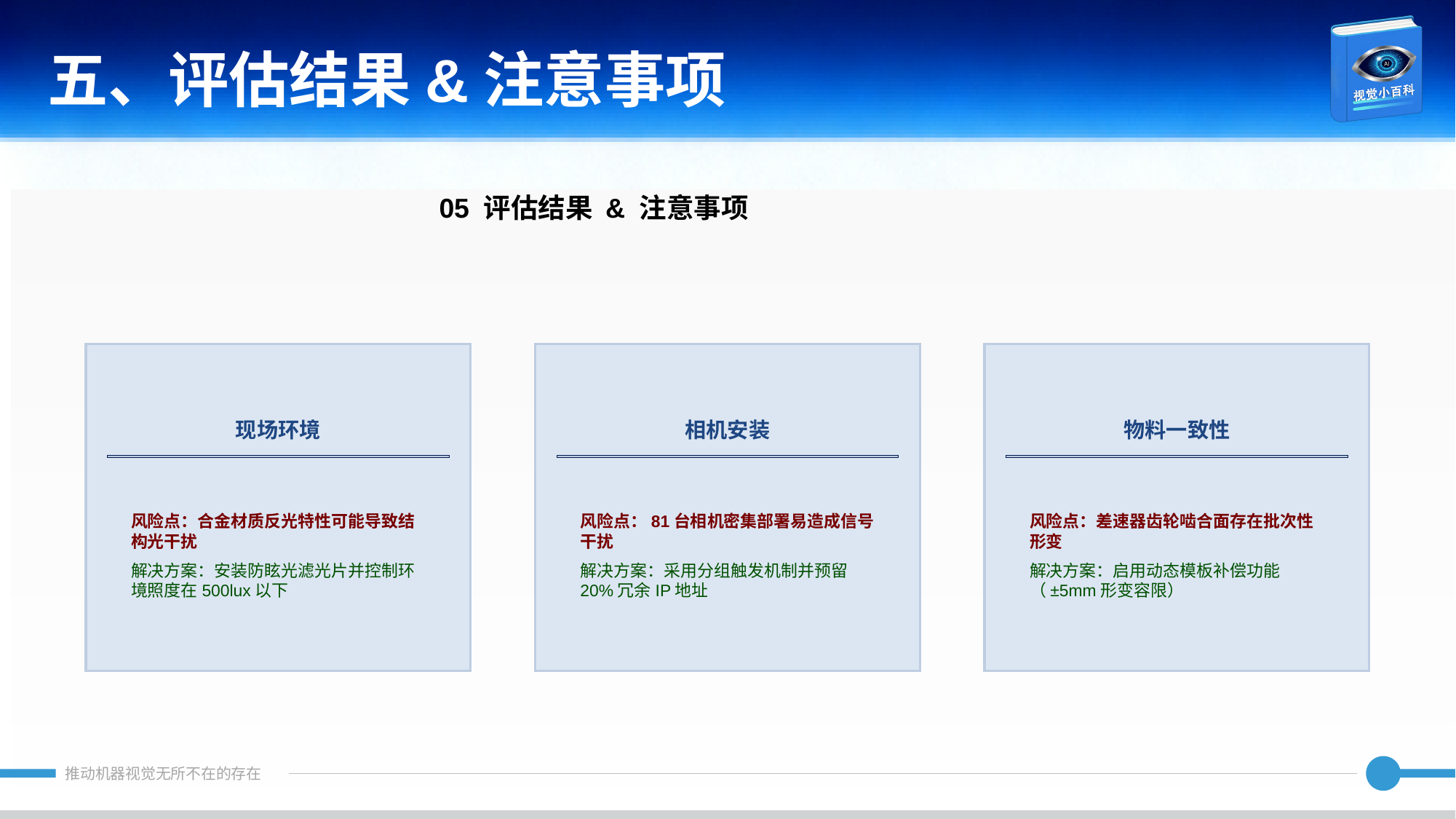

五、评估结果&注意事项

05 评估结果 & 注意事项

现场环境

相机安装

物料一致性

风险点：合金材质反光特性可能导致结构光干扰
解决方案：安装防眩光滤光片并控制环境照度在500lux以下

风险点：81台相机密集部署易造成信号干扰
解决方案：采用分组触发机制并预留20%冗余IP地址

风险点：差速器齿轮啮合面存在批次性形变
解决方案：启用动态模板补偿功能（±5mm形变容限）
11